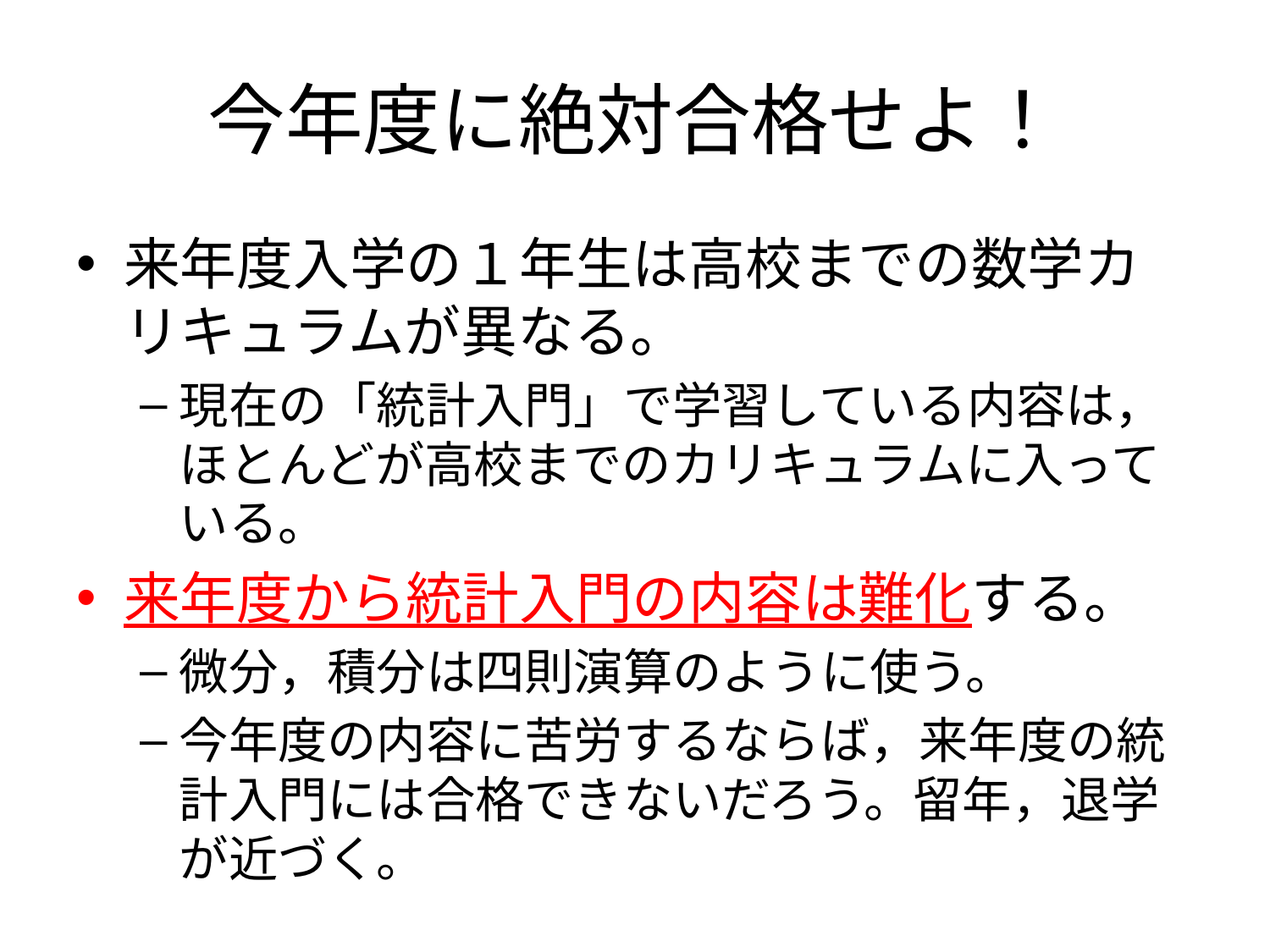

# 今年度に絶対合格せよ！
来年度入学の１年生は高校までの数学カリキュラムが異なる。
現在の「統計入門」で学習している内容は，ほとんどが高校までのカリキュラムに入っている。
来年度から統計入門の内容は難化する。
微分，積分は四則演算のように使う。
今年度の内容に苦労するならば，来年度の統計入門には合格できないだろう。留年，退学が近づく。